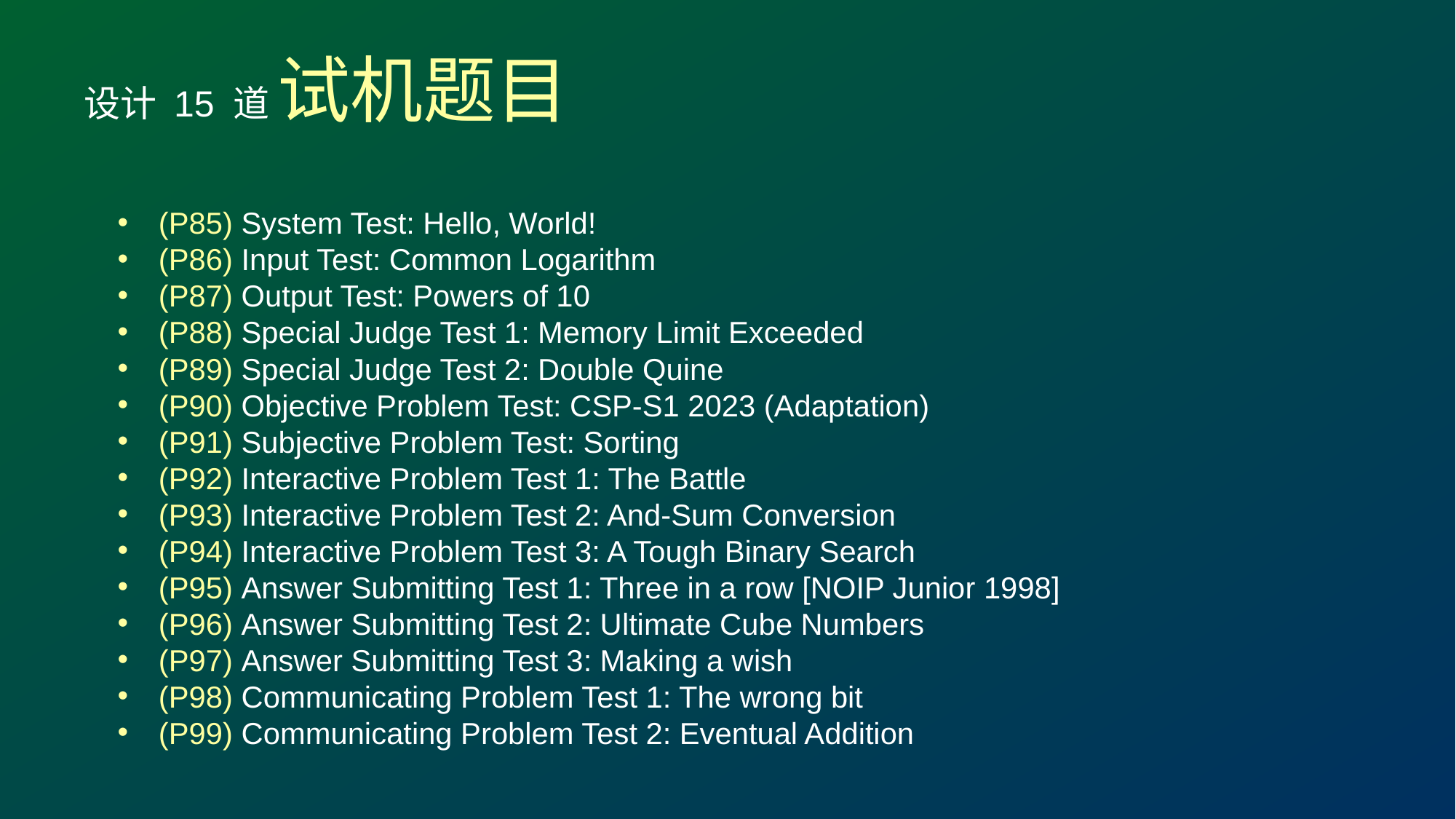

设计 15 道 试机题目
(P85) System Test: Hello, World!
(P86) Input Test: Common Logarithm
(P87) Output Test: Powers of 10
(P88) Special Judge Test 1: Memory Limit Exceeded
(P89) Special Judge Test 2: Double Quine
(P90) Objective Problem Test: CSP-S1 2023 (Adaptation)
(P91) Subjective Problem Test: Sorting
(P92) Interactive Problem Test 1: The Battle
(P93) Interactive Problem Test 2: And-Sum Conversion
(P94) Interactive Problem Test 3: A Tough Binary Search
(P95) Answer Submitting Test 1: Three in a row [NOIP Junior 1998]
(P96) Answer Submitting Test 2: Ultimate Cube Numbers
(P97) Answer Submitting Test 3: Making a wish
(P98) Communicating Problem Test 1: The wrong bit
(P99) Communicating Problem Test 2: Eventual Addition